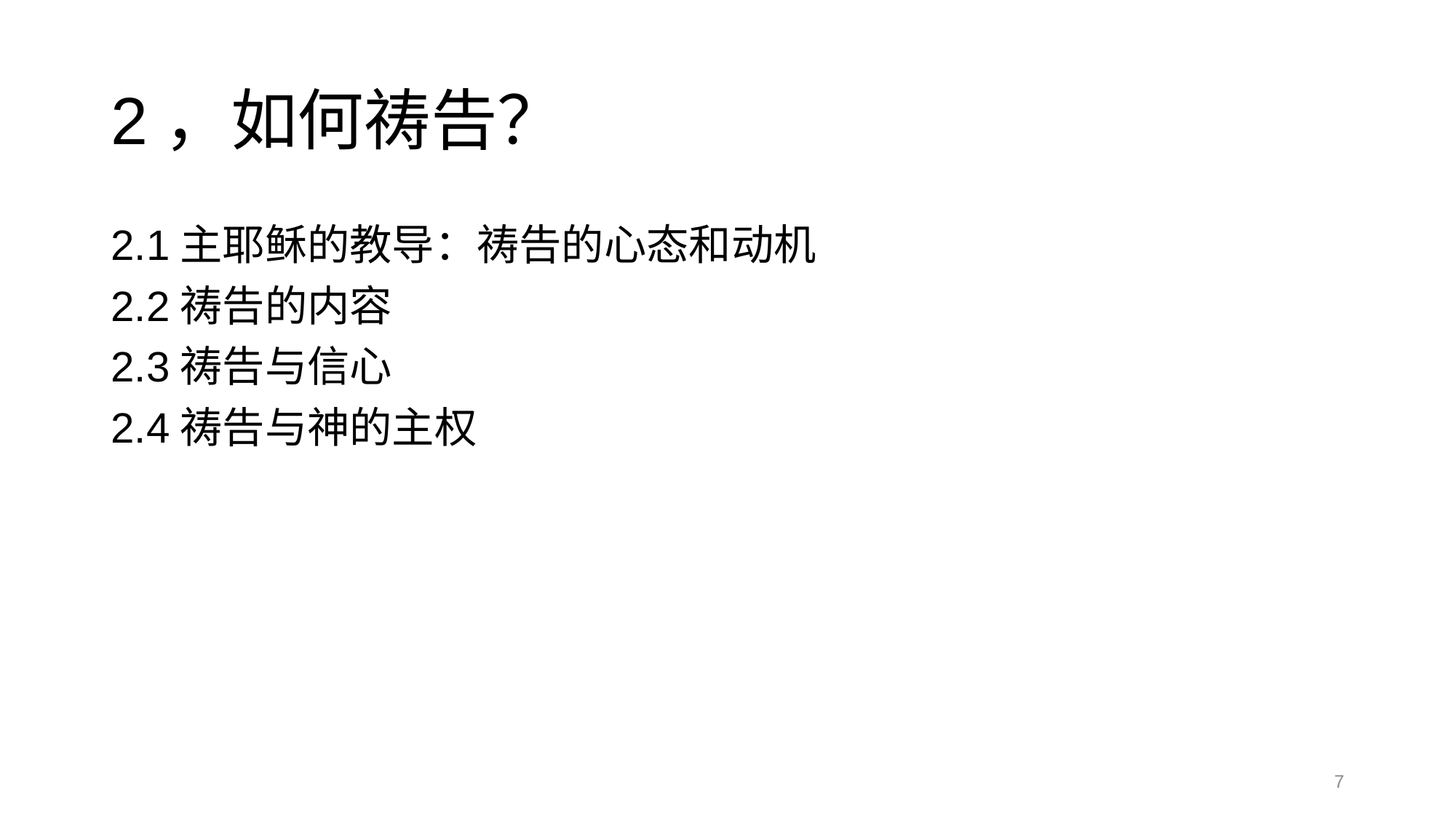

# 2，如何祷告？
2.1主耶稣的教导：祷告的心态和动机
2.2祷告的内容
2.3祷告与信心
2.4祷告与神的主权
7